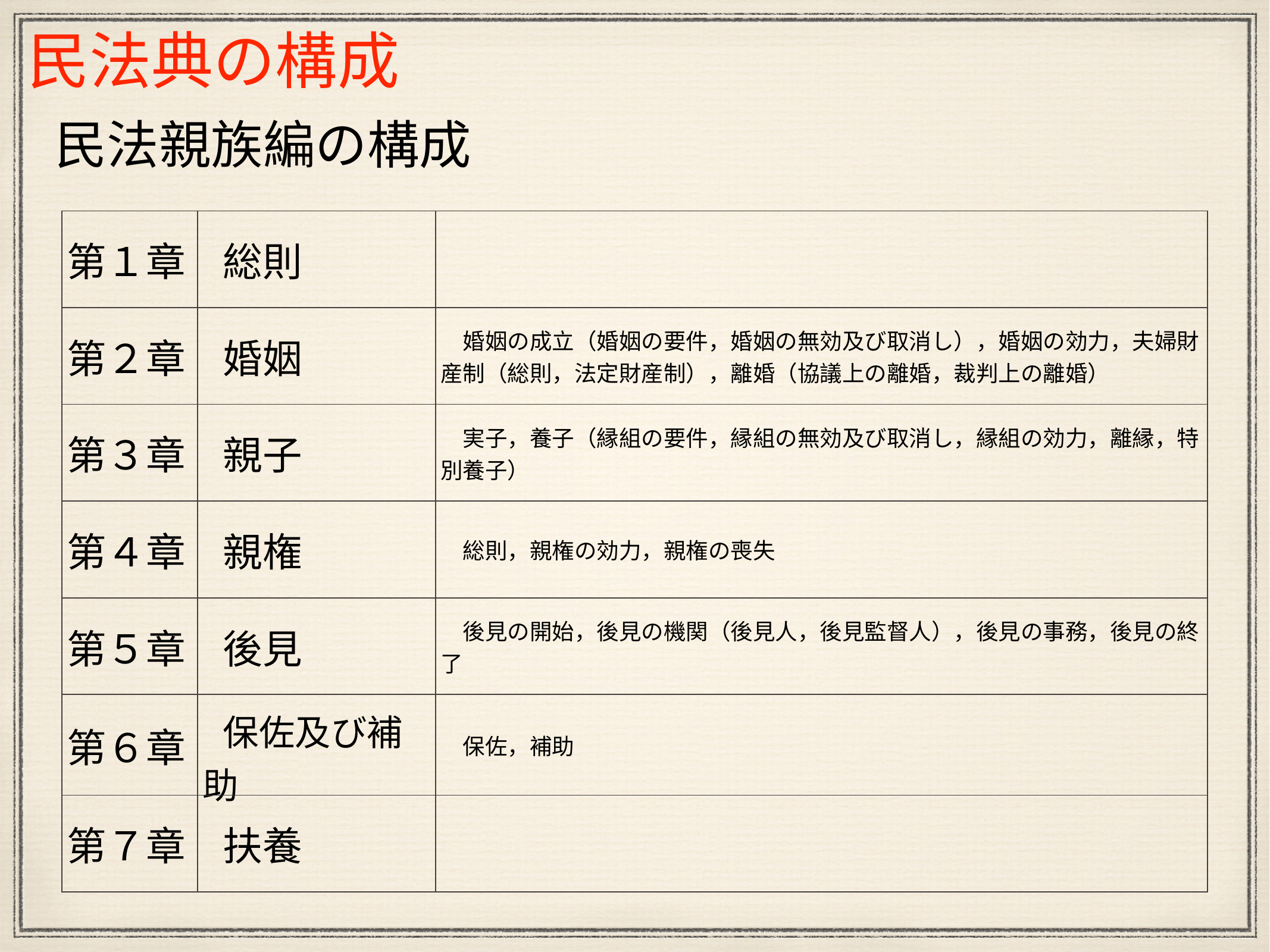

民法典の構成
民法親族編の構成
| 第１章 | 総則 |  |
| --- | --- | --- |
| 第２章 | 婚姻 | 婚姻の成立（婚姻の要件，婚姻の無効及び取消し），婚姻の効力，夫婦財産制（総則，法定財産制），離婚（協議上の離婚，裁判上の離婚） |
| 第３章 | 親子 | 実子，養子（縁組の要件，縁組の無効及び取消し，縁組の効力，離縁，特別養子） |
| 第４章 | 親権 | 総則，親権の効力，親権の喪失 |
| 第５章 | 後見 | 後見の開始，後見の機関（後見人，後見監督人），後見の事務，後見の終了 |
| 第６章 | 保佐及び補助 | 保佐，補助 |
| 第７章 | 扶養 |  |